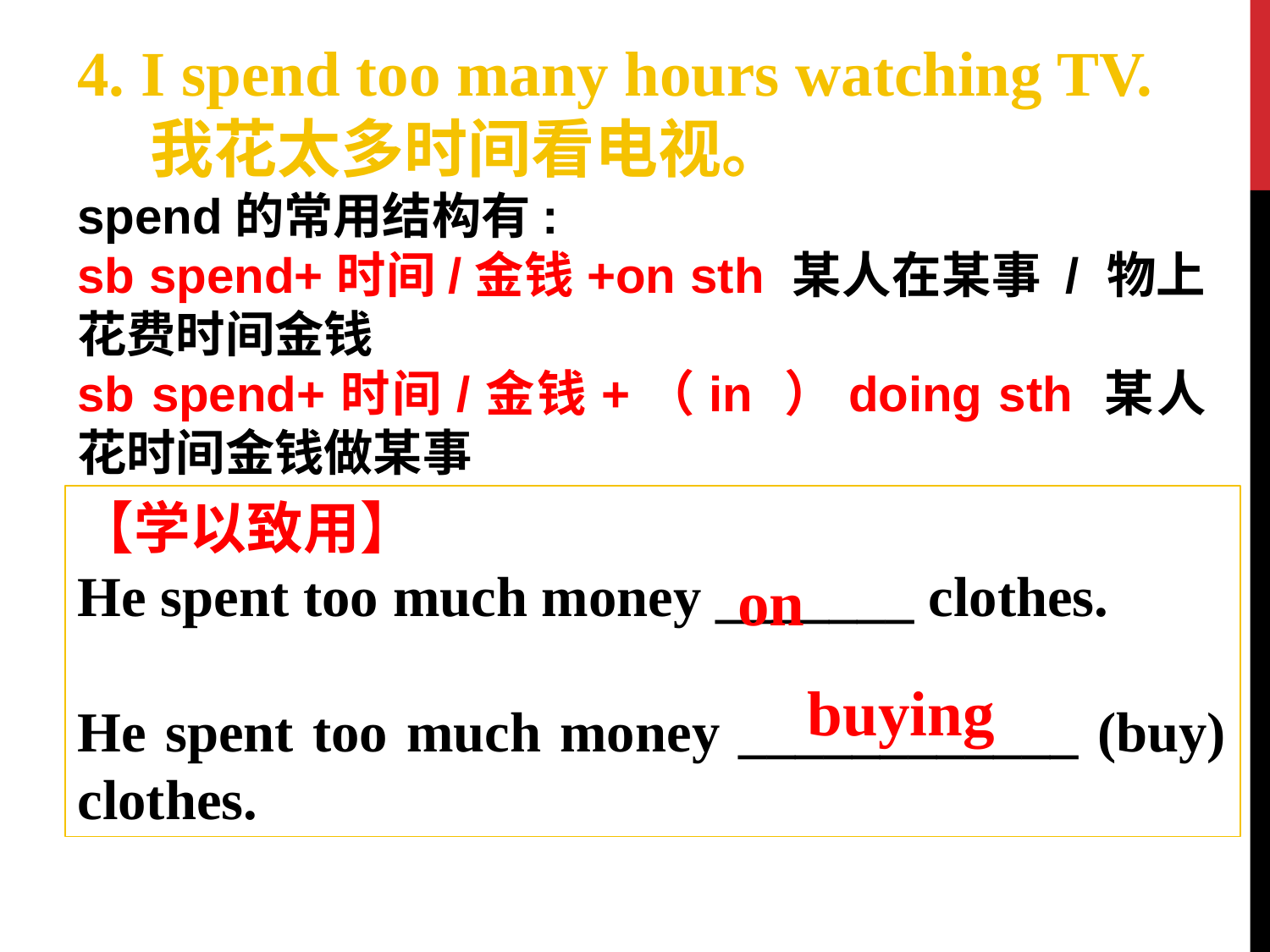

4. I spend too many hours watching TV.
    我花太多时间看电视。
spend的常用结构有:
sb spend+时间/金钱+on sth 某人在某事 / 物上花费时间金钱
sb spend+时间/金钱+（in ）doing sth 某人花时间金钱做某事

【学以致用】
He spent too much money _______ clothes.

He spent too much money ____________ (buy) clothes.
on
buying